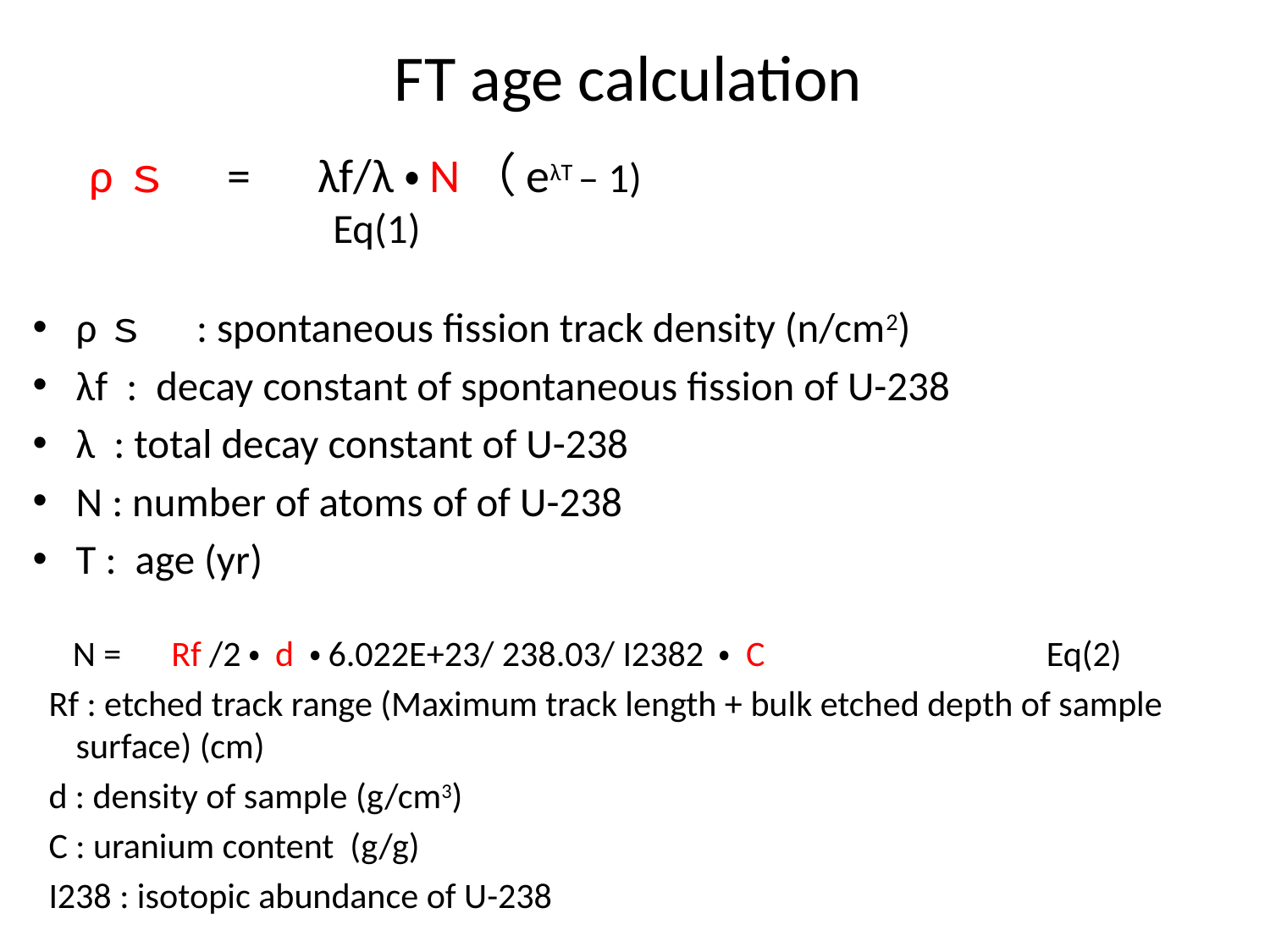

# FT age calculation
　ρｓ　=　λf/λ・N（eλT – 1)　　　　　　　　　　　　　　　　　　　Eq(1)

ρｓ　: spontaneous fission track density (n/cm2)
λf  :  decay constant of spontaneous fission of U-238
λ  : total decay constant of U-238
N : number of atoms of of U-238
T :  age (yr)

     N =　Rf /2・ d ・6.022E+23/ 238.03/ I2382 ・ C                                   Eq(2)
  Rf : etched track range (Maximum track length + bulk etched depth of sample surface) (cm)
  d : density of sample (g/cm3)
  C : uranium content  (g/g)
  I238 : isotopic abundance of U-238